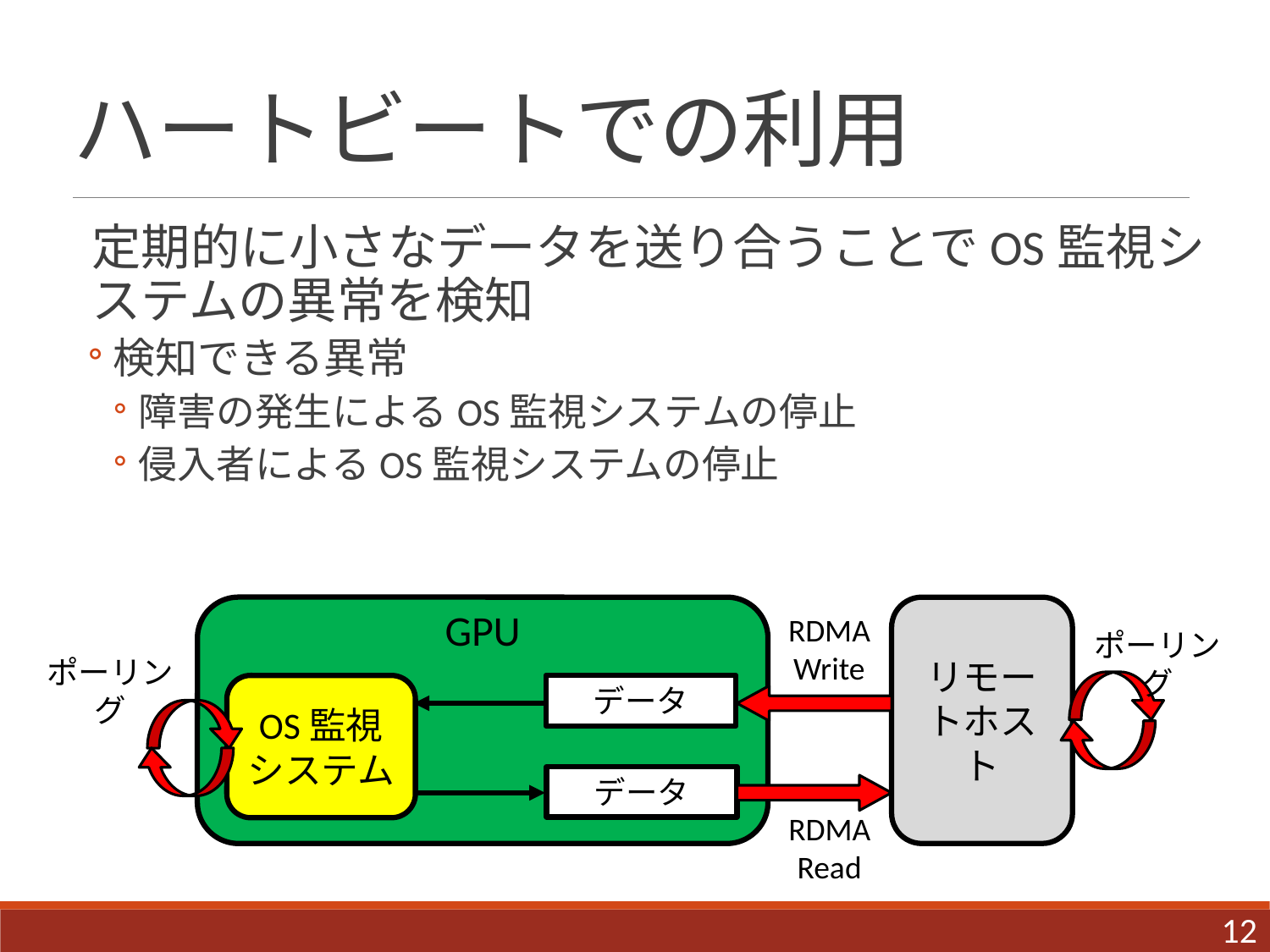

# ハートビートでの利用
定期的に小さなデータを送り合うことでOS監視システムの異常を検知
検知できる異常
障害の発生によるOS監視システムの停止
侵入者によるOS監視システムの停止
GPU
リモートホスト

RDMA Write
ポーリング
ポーリング

OS監視
システム
データ

データ

RDMA Read
12